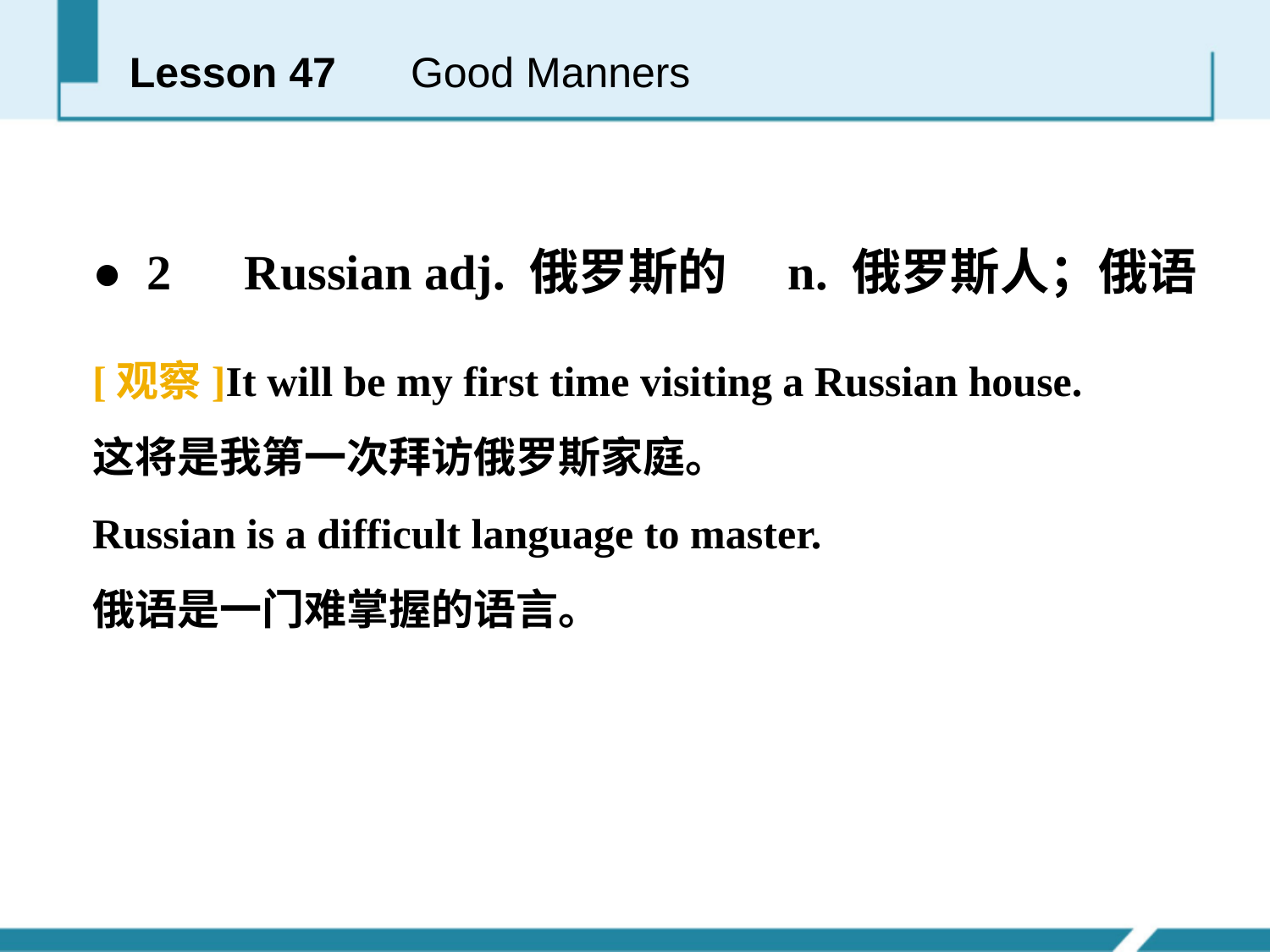

Lesson 47 　Good Manners
●  2　Russian adj. 俄罗斯的　n. 俄罗斯人；俄语

[观察]It will be my first time visiting a Russian house.
这将是我第一次拜访俄罗斯家庭。
Russian is a difficult language to master.
俄语是一门难掌握的语言。